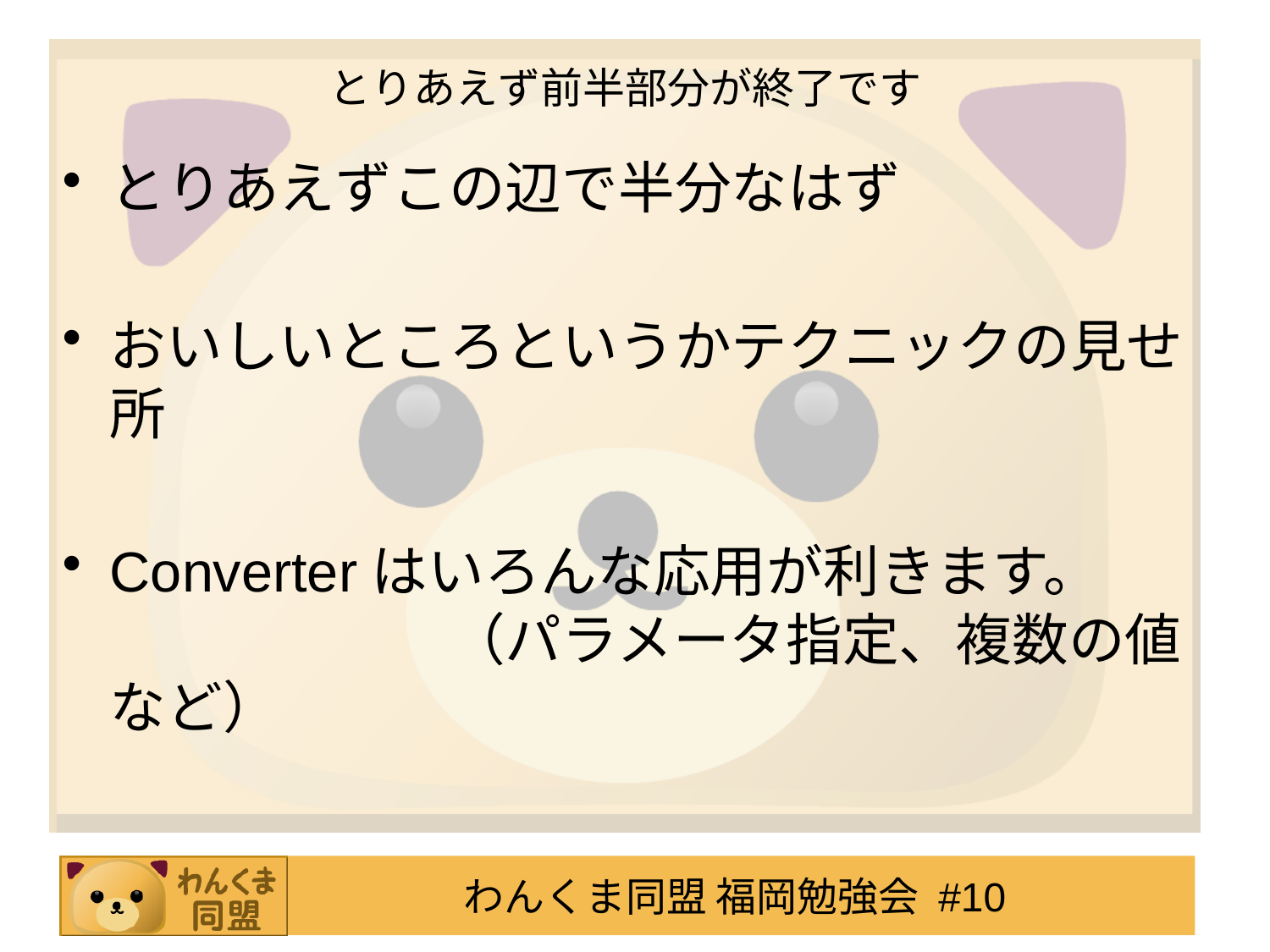

# とりあえず前半部分が終了です
とりあえずこの辺で半分なはず

おいしいところというかテクニックの見せ所

Converterはいろんな応用が利きます。
　　　　　　（パラメータ指定、複数の値など）